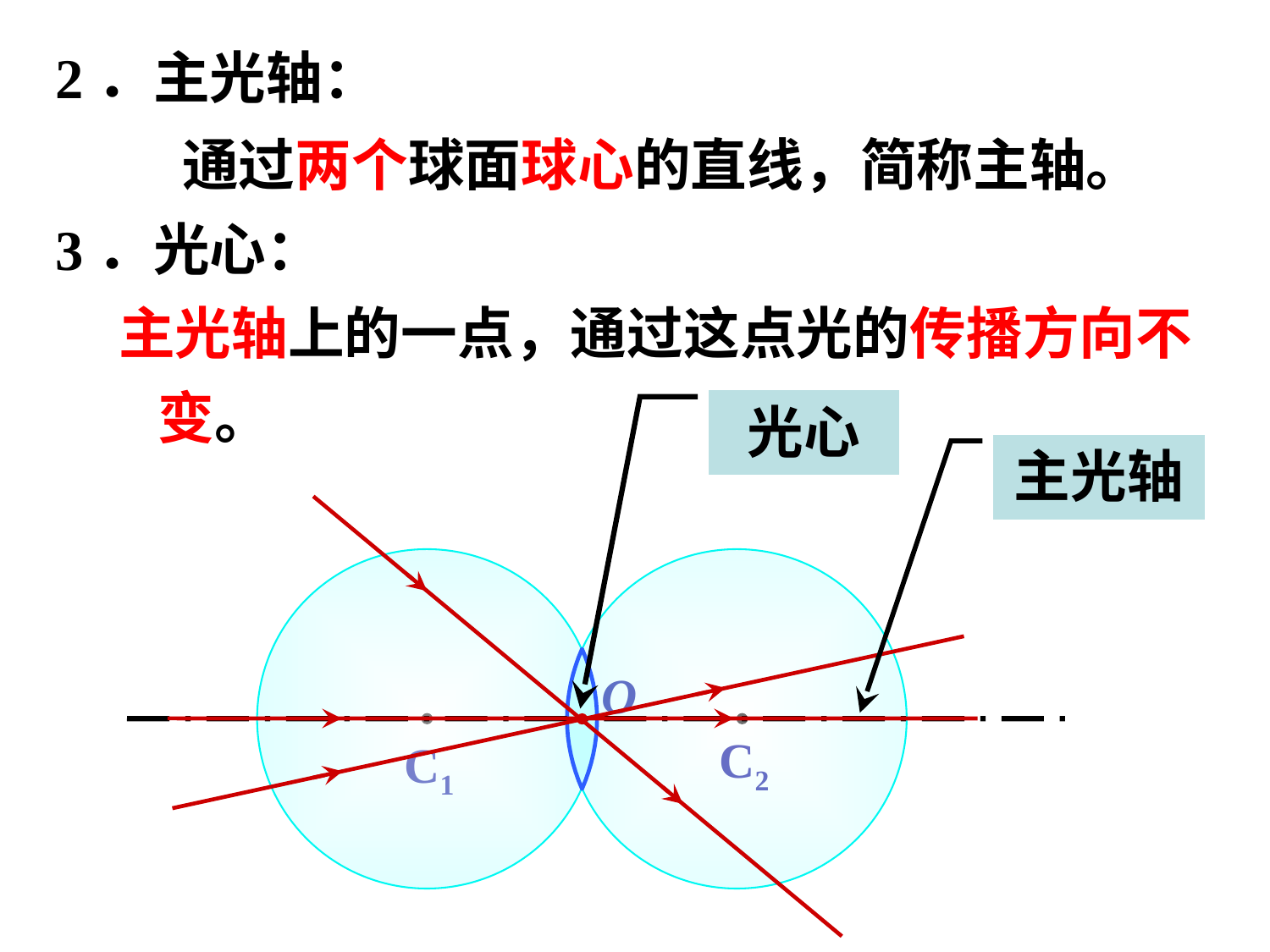

# 2．主光轴：
通过两个球面球心的直线，简称主轴。
3．光心：
主光轴上的一点，通过这点光的传播方向不变。
光心
主光轴

O

 C1

 C2